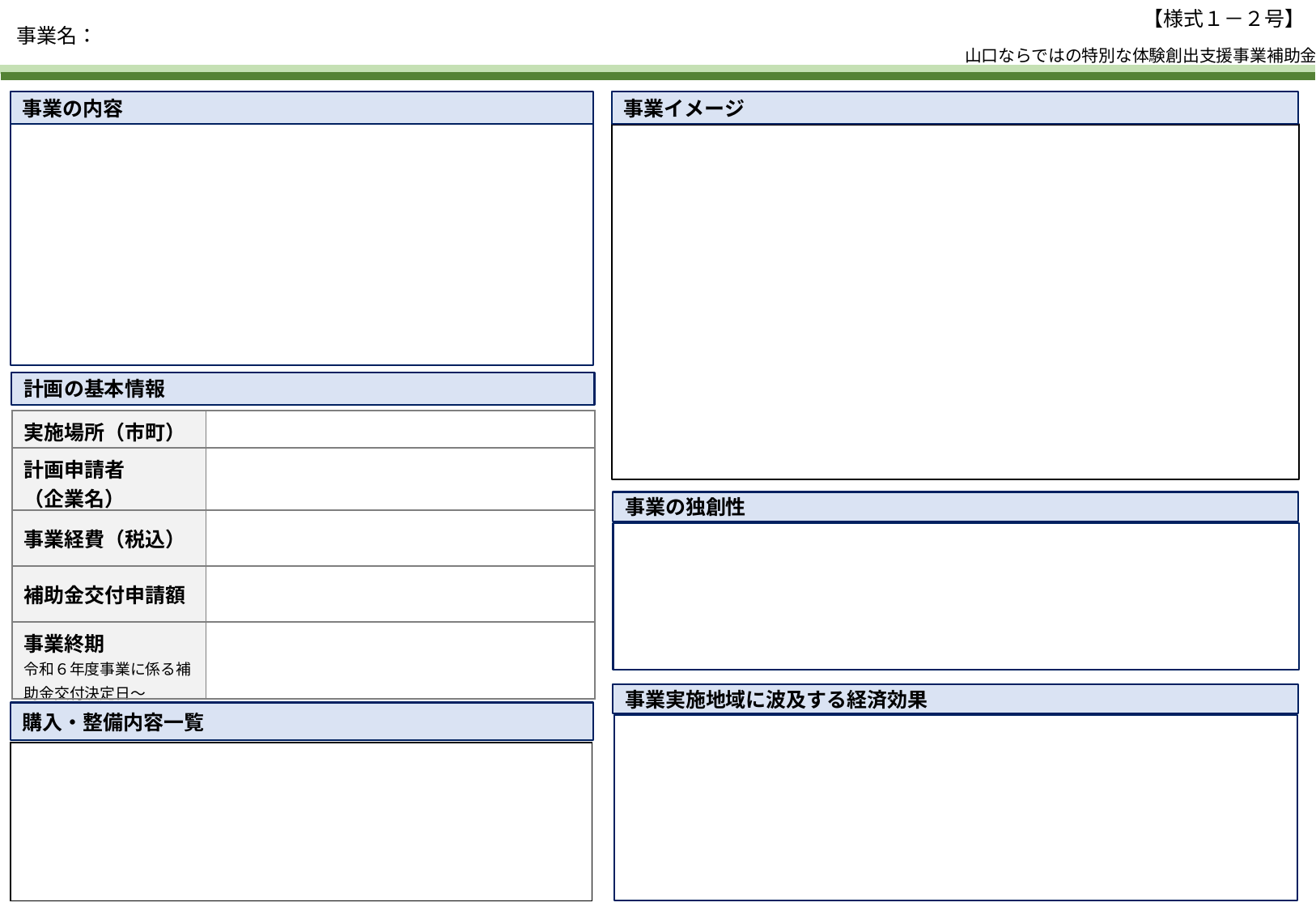

注１：公表される前提で作成してください。本資料は、作成者の許諾なく、市町への情報提供及び県及び観光連盟のPRに利用させていただくことがあります。
注２：事業の概要が本事業概要説明書１枚で分かるように簡潔に記載してください。事業イメージ欄以外でも適宜イメージ等を使用してかまわない。
注３：青字の記入要領等をすべて削除の上、記載してください。フォントサイズは【10.5ポイント以上】とし、重要な箇所は下線付きの赤字で記載してください。
【様式１－２号】
# 事業名：
山口ならではの特別な体験創出支援事業補助金
事業の内容
事業イメージ

計画の基本情報
| 実施場所（市町） |  |
| --- | --- |
| 計画申請者 （企業名） |  |
| 事業経費（税込） |  |
| 補助金交付申請額 |  |
| 事業終期 令和６年度事業に係る補助金交付決定日～ |  |
事業の独創性

事業実施地域に波及する経済効果
購入・整備内容一覧

|  |
| --- |